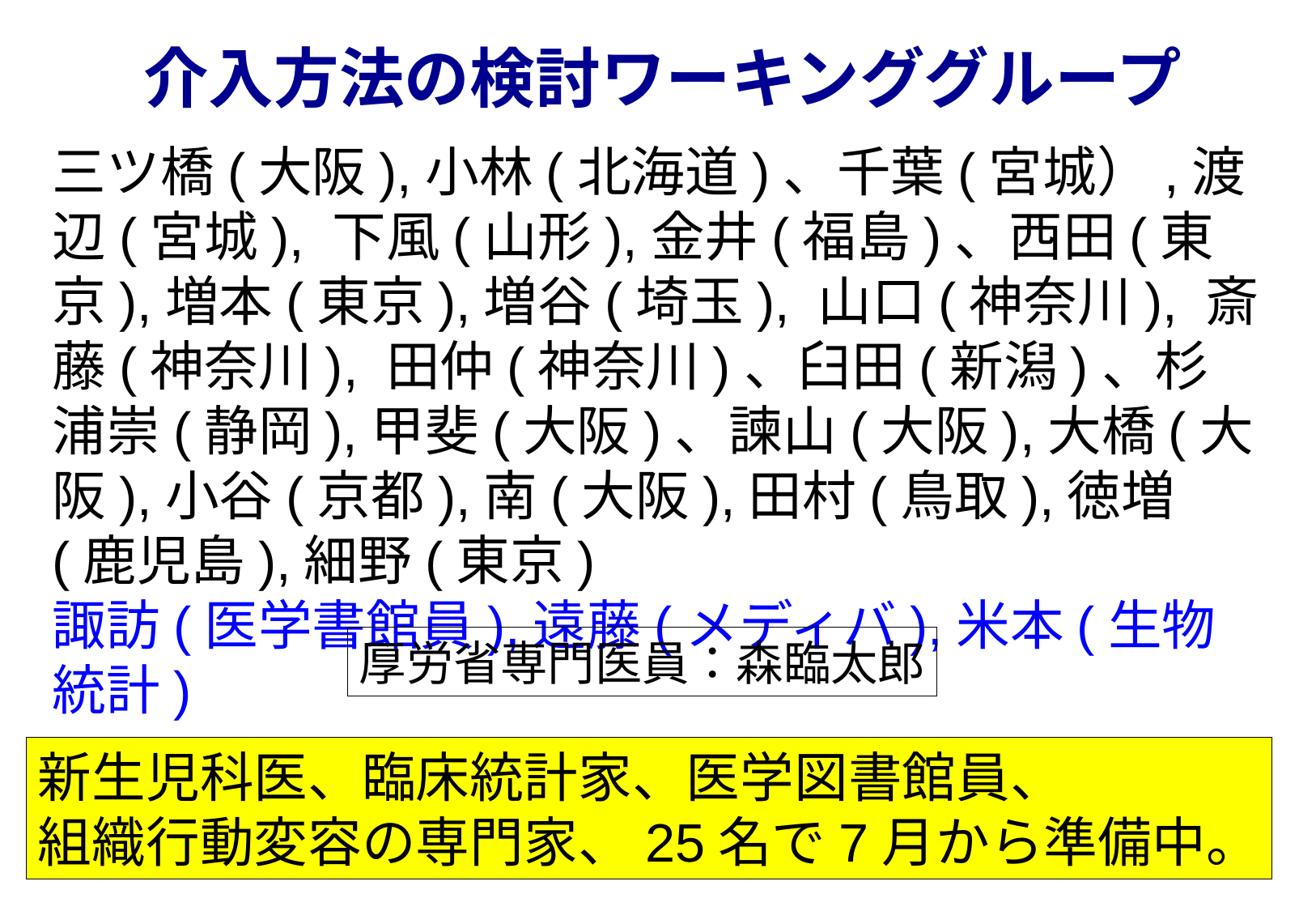

# 介入方法の検討ワーキンググループ
三ツ橋(大阪),小林(北海道)、千葉(宮城）,渡辺(宮城), 下風(山形),金井(福島)、西田(東京),増本(東京),増谷(埼玉), 山口(神奈川), 斎藤(神奈川), 田仲(神奈川)、臼田(新潟)、杉浦崇(静岡),甲斐(大阪)、諫山(大阪),大橋(大阪),小谷(京都),南(大阪),田村(鳥取),徳増(鹿児島),細野(東京)
諏訪(医学書館員),遠藤(メディバ),米本(生物統計)

厚労省専門医員：森臨太郎
新生児科医、臨床統計家、医学図書館員、
組織行動変容の専門家、25名で7月から準備中。